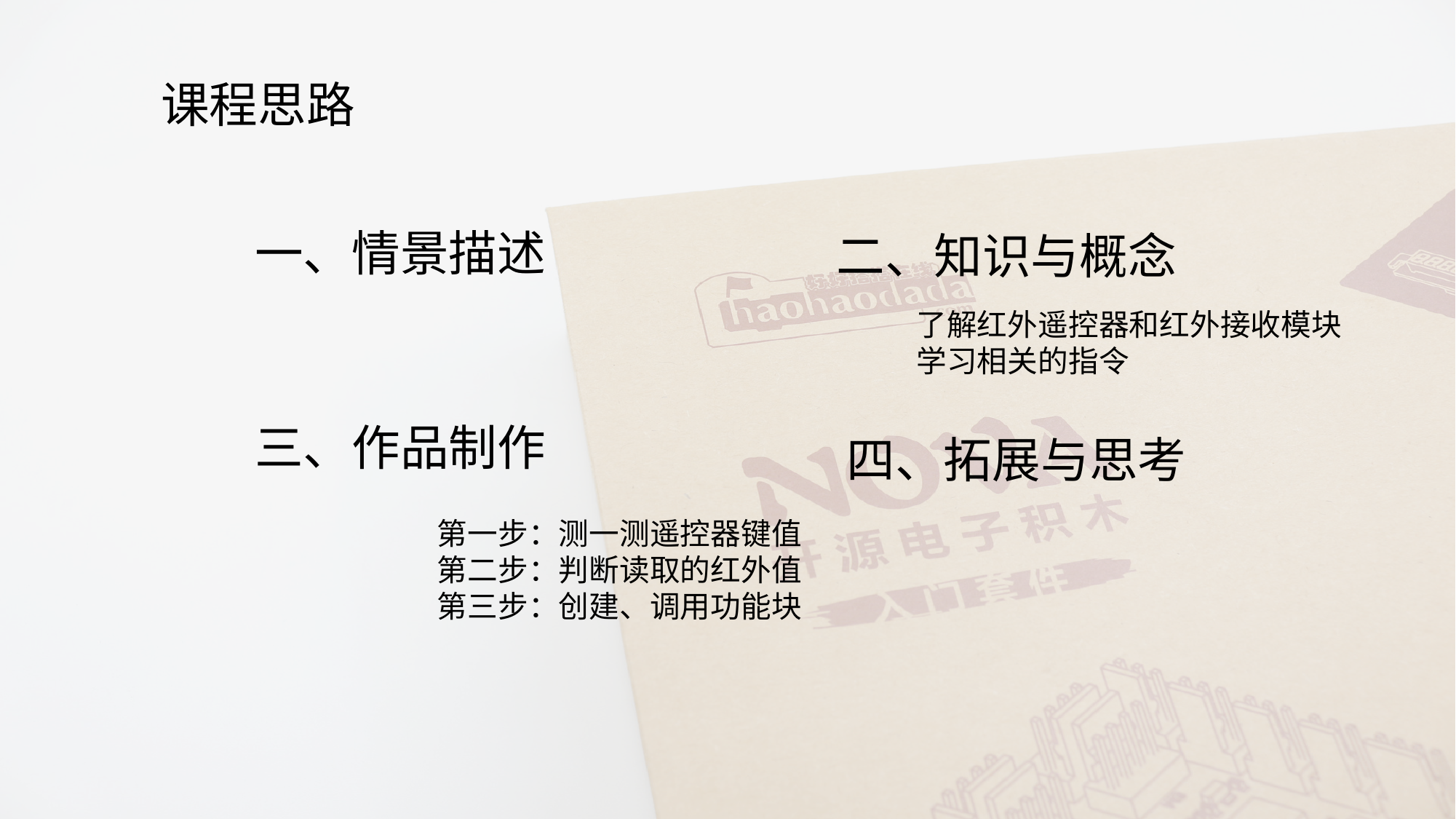

课程思路
一、情景描述
二、知识与概念
了解红外遥控器和红外接收模块
学习相关的指令
三、作品制作
四、拓展与思考
第一步：测一测遥控器键值
第二步：判断读取的红外值
第三步：创建、调用功能块